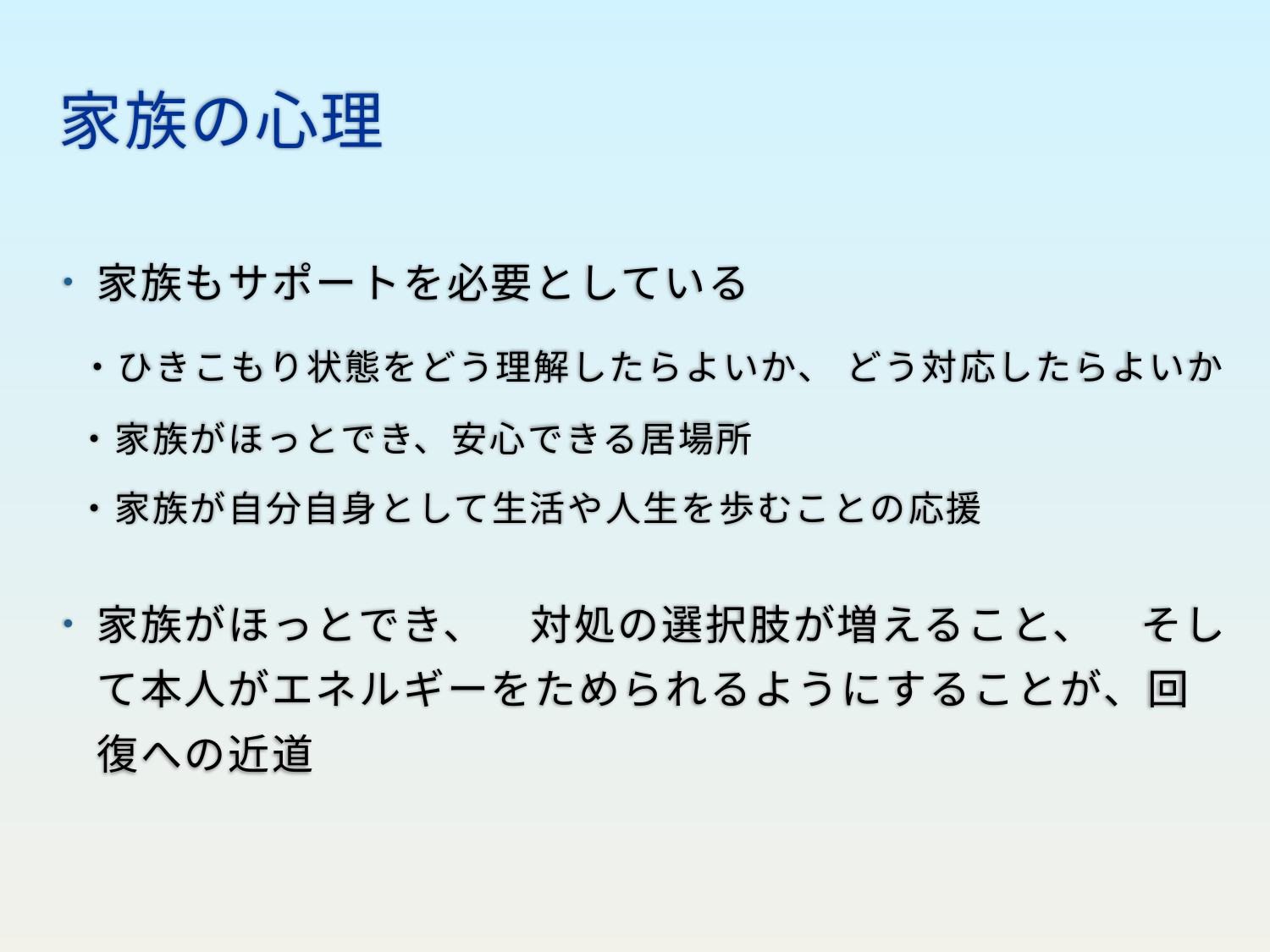

# 家族の心理
家族もサポートを必要としている
 ・ひきこもり状態をどう理解したらよいか、 どう対応したらよいか
 ・家族がほっとでき、安心できる居場所
 ・家族が自分自身として生活や人生を歩むことの応援

家族がほっとでき、　対処の選択肢が増えること、　そして本人がエネルギーをためられるようにすることが、回復への近道